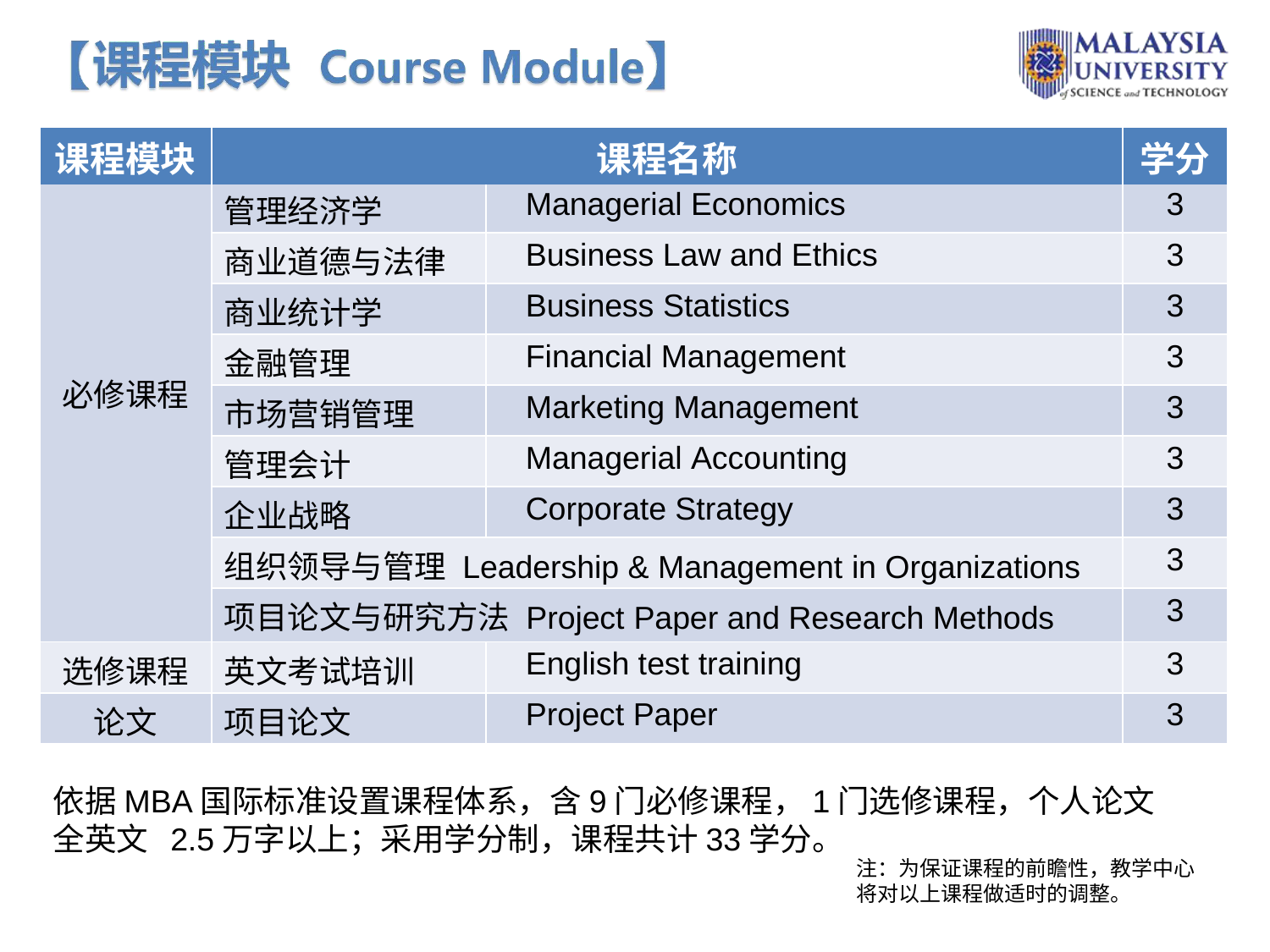

| 课程模块 | 课程名称 |  | 学分 |
| --- | --- | --- | --- |
| 必修课程 | 管理经济学 | Managerial Economics | 3 |
|  | 商业道德与法律 | Business Law and Ethics | 3 |
|  | 商业统计学 | Business Statistics | 3 |
|  | 金融管理 | Financial Management | 3 |
|  | 市场营销管理 | Marketing Management | 3 |
|  | 管理会计 | Managerial Accounting | 3 |
|  | 企业战略 | Corporate Strategy | 3 |
|  | 组织领导与管理 Leadership & Management in Organizations |  | 3 |
|  | 项目论文与研究方法 Project Paper and Research Methods |  | 3 |
| 选修课程 | 英文考试培训 | English test training | 3 |
| 论文 | 项目论文 | Project Paper | 3 |
依据MBA国际标准设置课程体系，含9门必修课程，1门选修课程，个人论文全英文  2.5万字以上；采用学分制，课程共计33学分。
注：为保证课程的前瞻性，教学中心 将对以上课程做适时的调整。